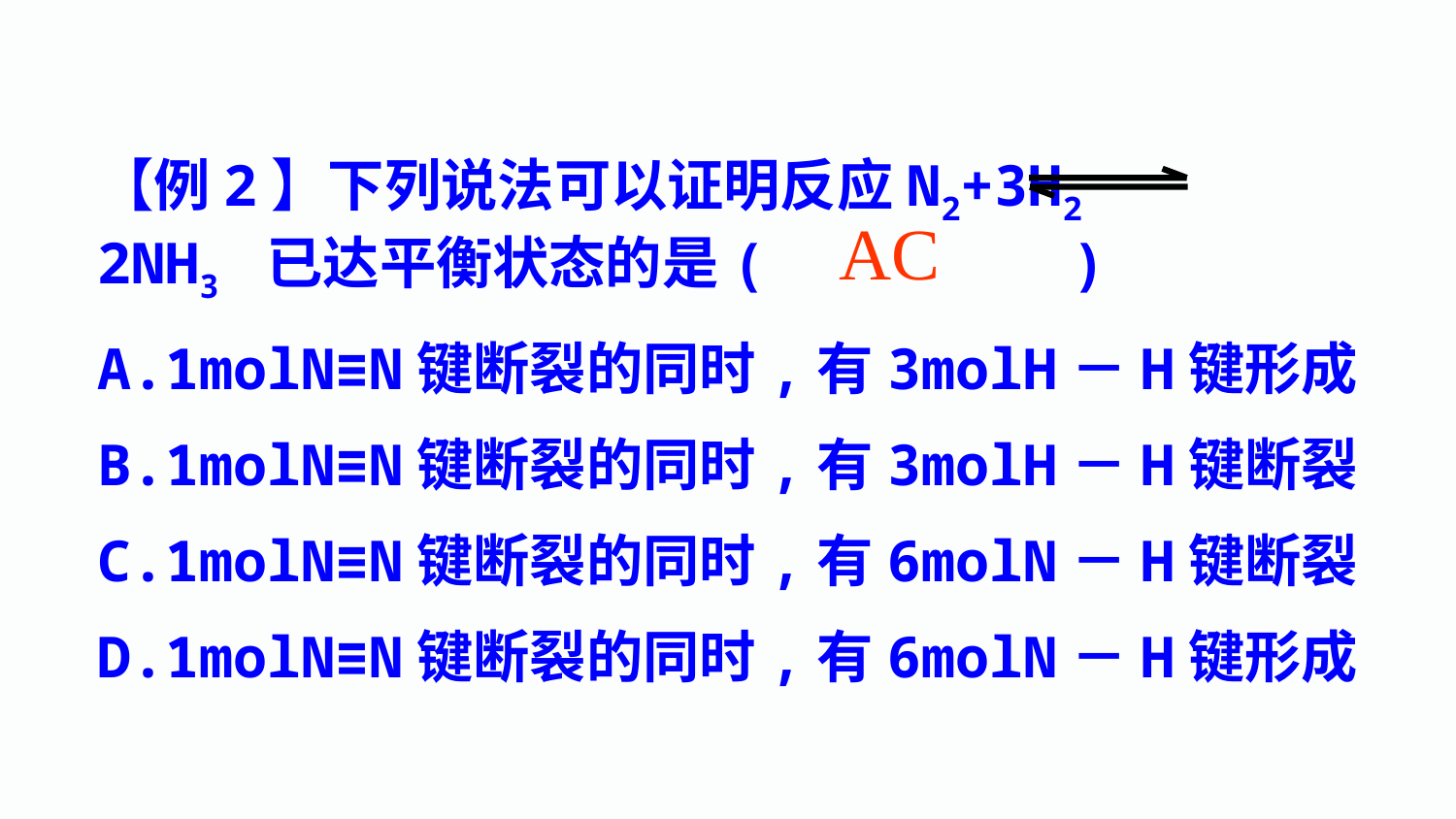

【例2】下列说法可以证明反应N2+3H2         2NH3 已达平衡状态的是(         )
A.1molN≡N键断裂的同时,有3molH－H键形成
B.1molN≡N键断裂的同时,有3molH－H键断裂
C.1molN≡N键断裂的同时,有6molN－H键断裂
D.1molN≡N键断裂的同时,有6molN－H键形成

AC